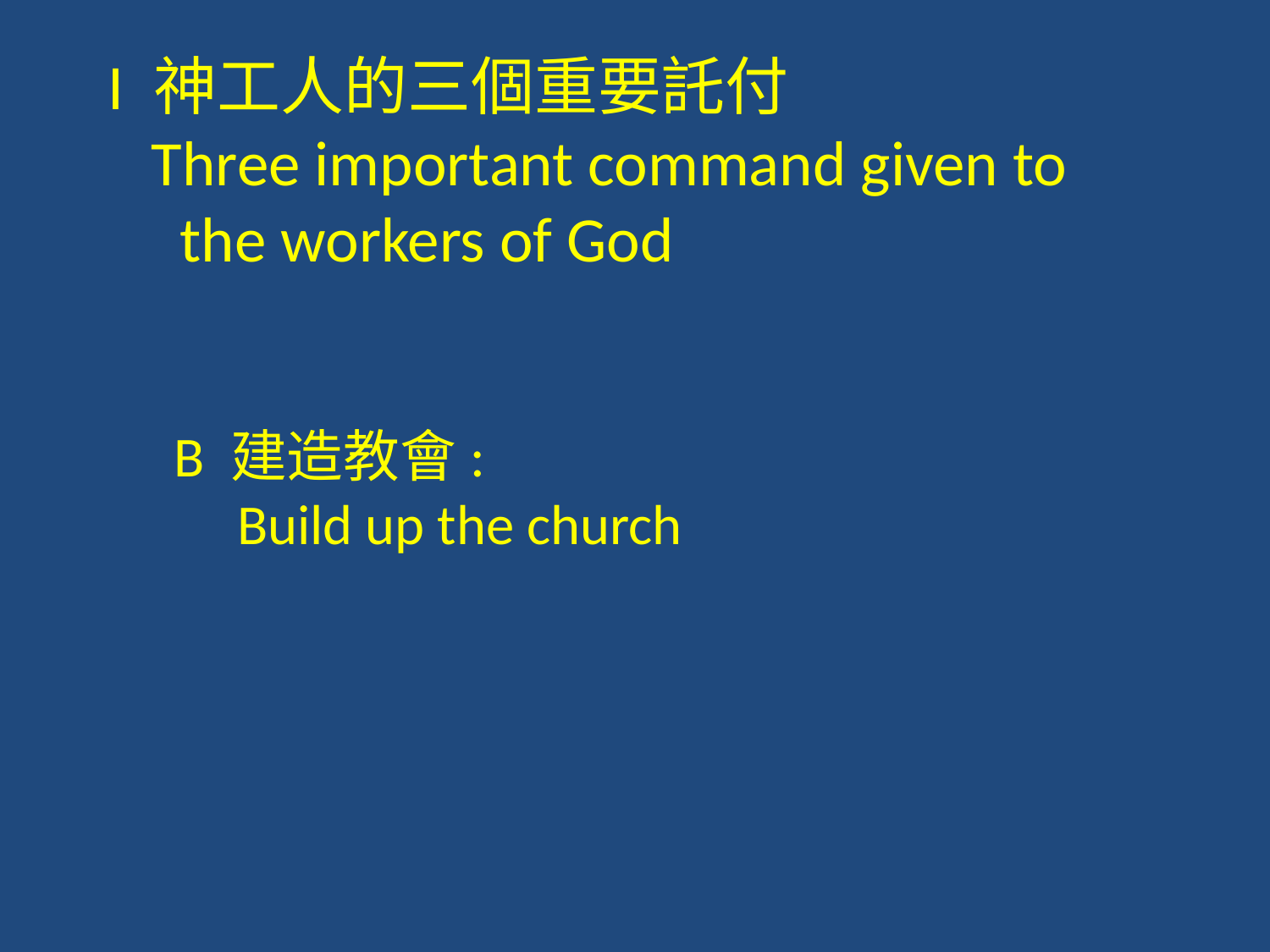

I 神工人的三個重要託付
   Three important command given to
     the workers of God

B 建造教會:
     Build up the church